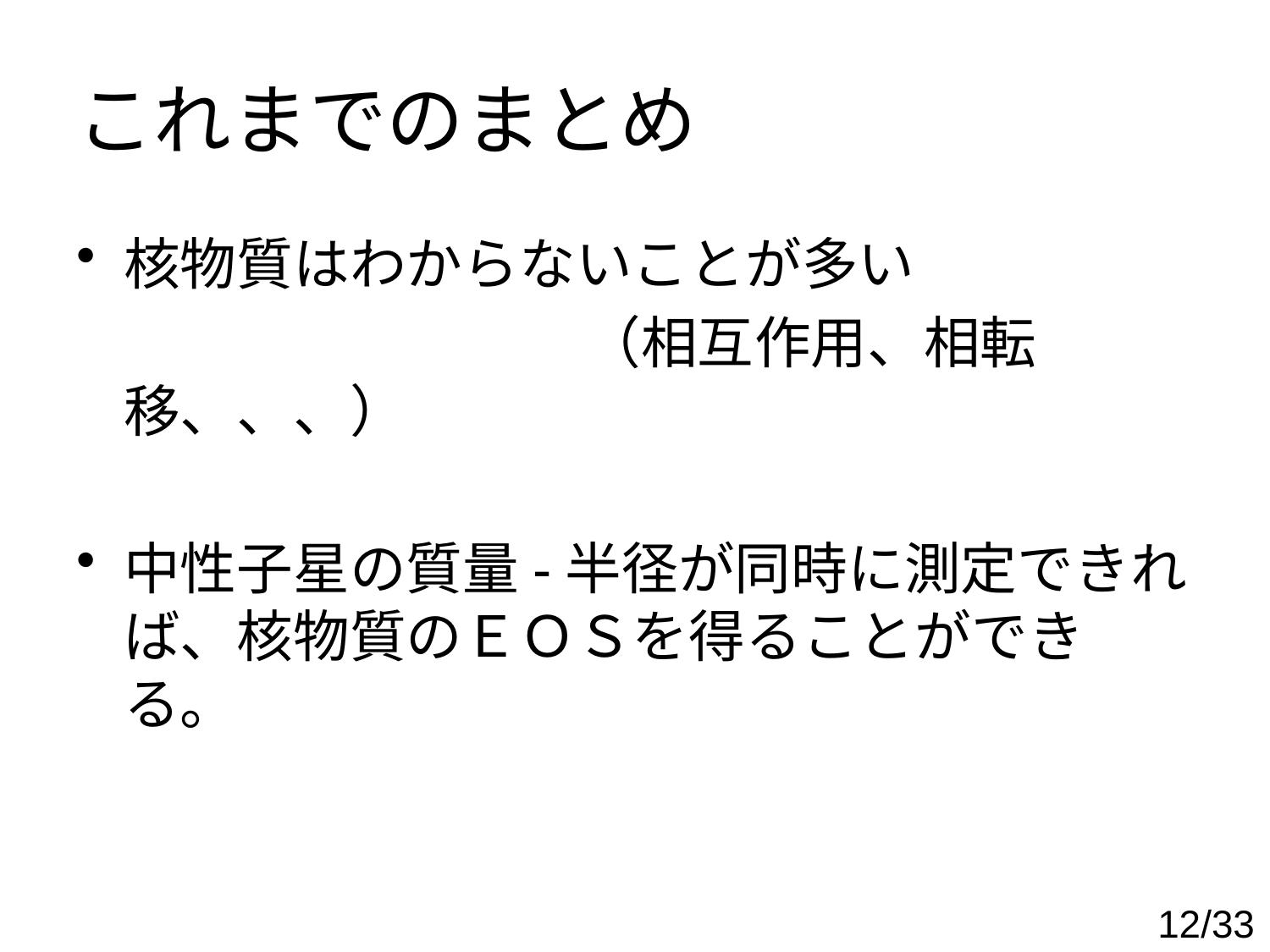

# これまでのまとめ
核物質はわからないことが多い
　　　　　　　　　（相互作用、相転移、、、）

中性子星の質量-半径が同時に測定できれば、核物質のＥＯＳを得ることができる。

12/33